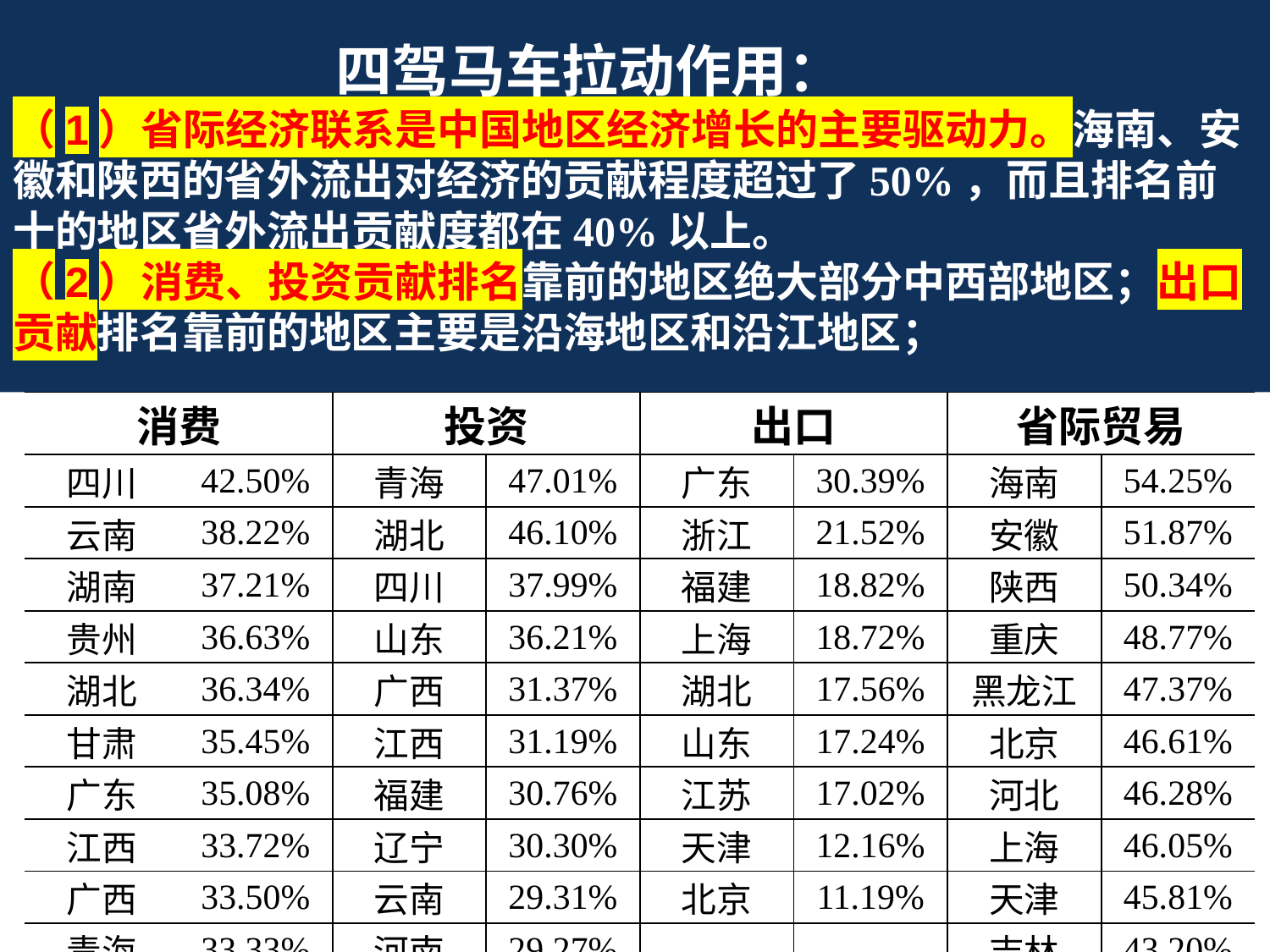

# 四驾马车拉动作用： （1）省际经济联系是中国地区经济增长的主要驱动力。海南、安徽和陕西的省外流出对经济的贡献程度超过了50%，而且排名前十的地区省外流出贡献度都在40%以上。 （2）消费、投资贡献排名靠前的地区绝大部分中西部地区；出口贡献排名靠前的地区主要是沿海地区和沿江地区；
| 消费 |  | 投资 |  | 出口 |  | 省际贸易 |  |
| --- | --- | --- | --- | --- | --- | --- | --- |
| 四川 | 42.50% | 青海 | 47.01% | 广东 | 30.39% | 海南 | 54.25% |
| 云南 | 38.22% | 湖北 | 46.10% | 浙江 | 21.52% | 安徽 | 51.87% |
| 湖南 | 37.21% | 四川 | 37.99% | 福建 | 18.82% | 陕西 | 50.34% |
| 贵州 | 36.63% | 山东 | 36.21% | 上海 | 18.72% | 重庆 | 48.77% |
| 湖北 | 36.34% | 广西 | 31.37% | 湖北 | 17.56% | 黑龙江 | 47.37% |
| 甘肃 | 35.45% | 江西 | 31.19% | 山东 | 17.24% | 北京 | 46.61% |
| 广东 | 35.08% | 福建 | 30.76% | 江苏 | 17.02% | 河北 | 46.28% |
| 江西 | 33.72% | 辽宁 | 30.30% | 天津 | 12.16% | 上海 | 46.05% |
| 广西 | 33.50% | 云南 | 29.31% | 北京 | 11.19% | 天津 | 45.81% |
| 青海 | 33.33% | 河南 | 29.27% |  |  | 吉林 | 43.20% |